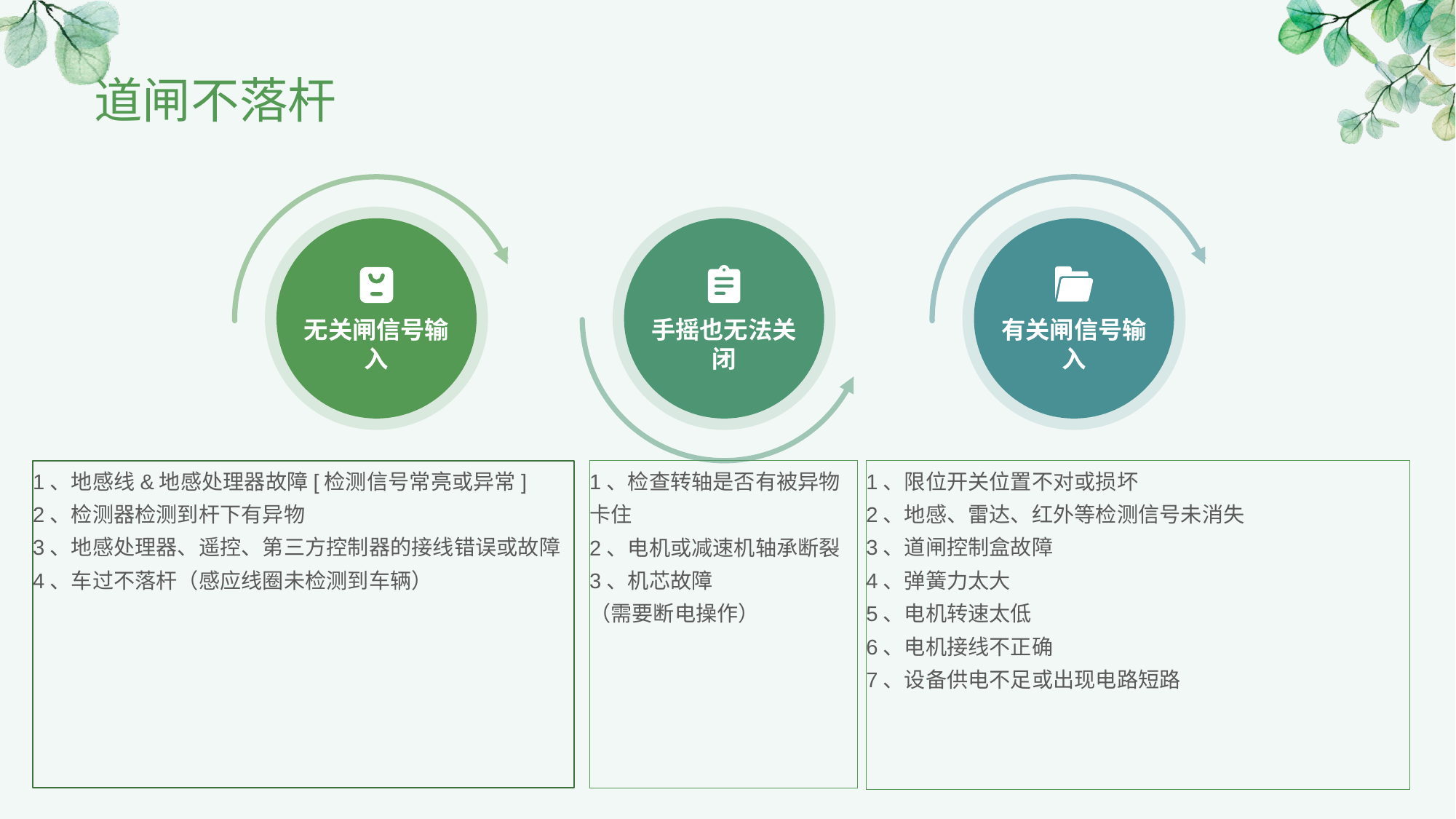

# 道闸不落杆

无关闸信号输入
手摇也无法关闭
有关闸信号输入
1、地感线&地感处理器故障[检测信号常亮或异常]
2、检测器检测到杆下有异物
3、地感处理器、遥控、第三方控制器的接线错误或故障
4、车过不落杆（感应线圈未检测到车辆）
1、限位开关位置不对或损坏
2、地感、雷达、红外等检测信号未消失
3、道闸控制盒故障
4、弹簧力太大
5、电机转速太低
6、电机接线不正确
7、设备供电不足或出现电路短路

1、检查转轴是否有被异物卡住
2、电机或减速机轴承断裂
3、机芯故障
（需要断电操作）